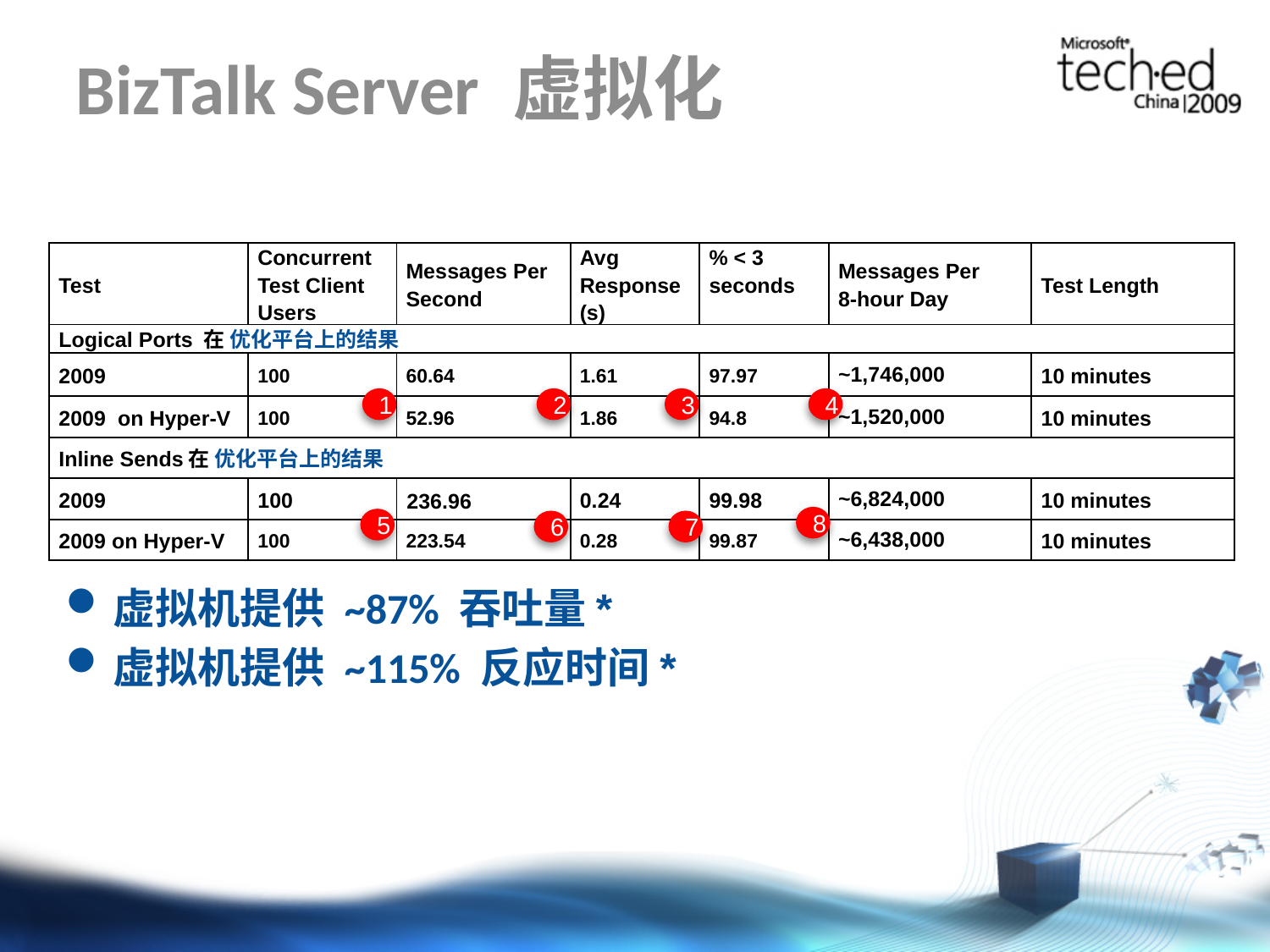

# BizTalk Server 虚拟化
| Test | Concurrent Test Client Users | Messages Per Second | Avg Response (s) | % < 3 seconds | Messages Per 8-hour Day | Test Length |
| --- | --- | --- | --- | --- | --- | --- |
| Logical Ports 在 优化平台上的结果 |  |  |  |  |  |  |
| 2009 | 100 | 60.64 | 1.61 | 97.97 | ~1,746,000 | 10 minutes |
| 2009 on Hyper-V | 100 | 52.96 | 1.86 | 94.8 | ~1,520,000 | 10 minutes |
| Inline Sends在 优化平台上的结果 |  |  |  |  |  |  |
| 2009 | 100 | 236.96 | 0.24 | 99.98 | ~6,824,000 | 10 minutes |
| 2009 on Hyper-V | 100 | 223.54 | 0.28 | 99.87 | ~6,438,000 | 10 minutes |

虚拟机提供 ~87% 吞吐量*
虚拟机提供 ~115% 反应时间*

1
2
3
4
8
5
7
6